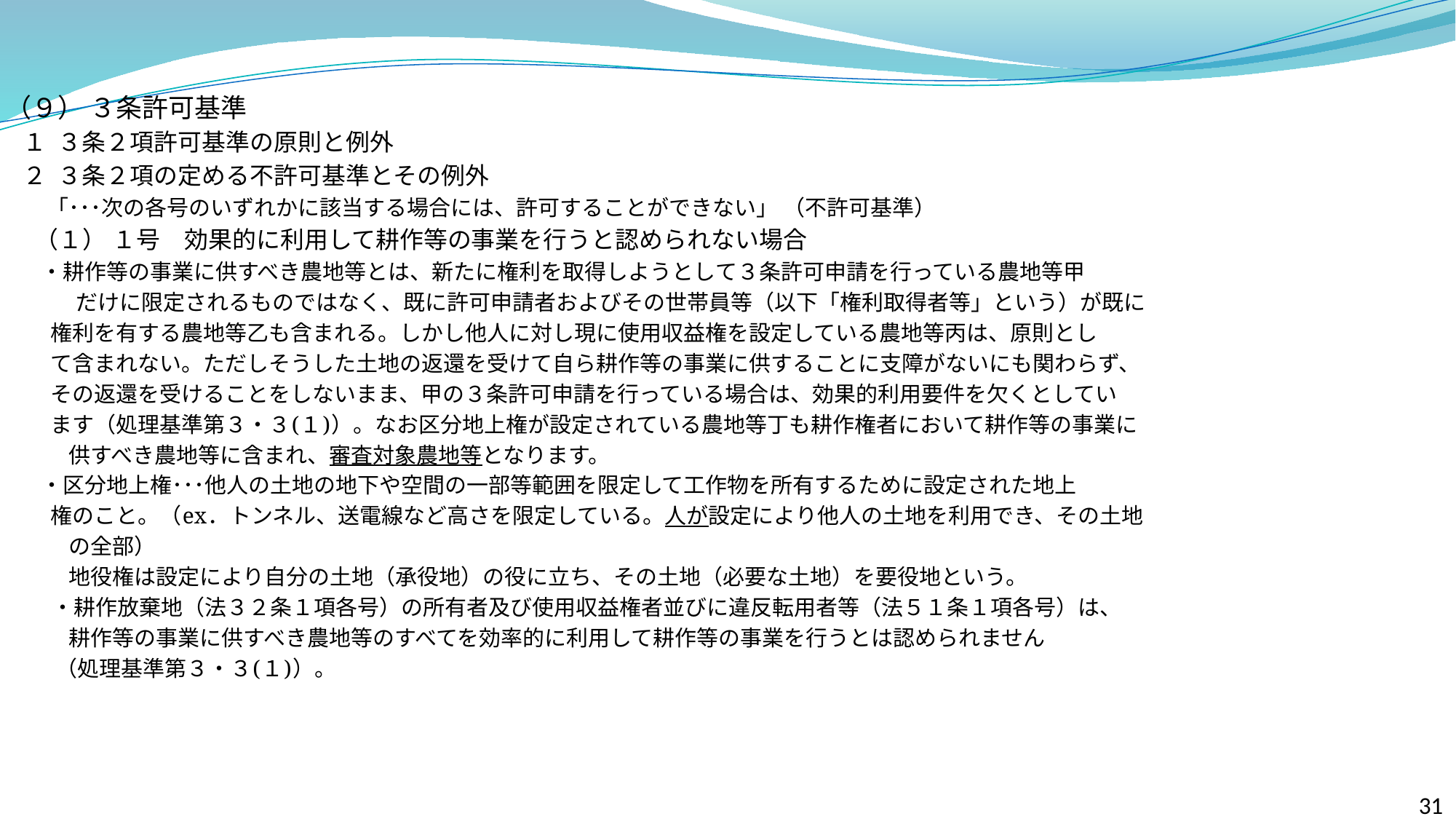

（９） ３条許可基準
   １  ３条２項許可基準の原則と例外
   ２  ３条２項の定める不許可基準とその例外
　    「･･･次の各号のいずれかに該当する場合には、許可することができない」 （不許可基準）
　 （１） １号　効果的に利用して耕作等の事業を行うと認められない場合
       ・耕作等の事業に供すべき農地等とは、新たに権利を取得しようとして３条許可申請を行っている農地等甲
　　　 だけに限定されるものではなく、既に許可申請者およびその世帯員等（以下「権利取得者等」という）が既に
         権利を有する農地等乙も含まれる。しかし他人に対し現に使用収益権を設定している農地等丙は、原則とし
         て含まれない。ただしそうした土地の返還を受けて自ら耕作等の事業に供することに支障がないにも関わらず、
         その返還を受けることをしないまま、甲の３条許可申請を行っている場合は、効果的利用要件を欠くとしてい
         ます（処理基準第３・３(１)）。なお区分地上権が設定されている農地等丁も耕作権者において耕作等の事業に
　　    供すべき農地等に含まれ、審査対象農地等となります。
       ・区分地上権･･･他人の土地の地下や空間の一部等範囲を限定して工作物を所有するために設定された地上
         権のこと。（ex．トンネル、送電線など高さを限定している。人が設定により他人の土地を利用でき、その土地
　　    の全部）
　　    地役権は設定により自分の土地（承役地）の役に立ち、その土地（必要な土地）を要役地という。
　     ・耕作放棄地（法３２条１項各号）の所有者及び使用収益権者並びに違反転用者等（法５１条１項各号）は、
　　    耕作等の事業に供すべき農地等のすべてを効率的に利用して耕作等の事業を行うとは認められません
          （処理基準第３・３(１)）。

31